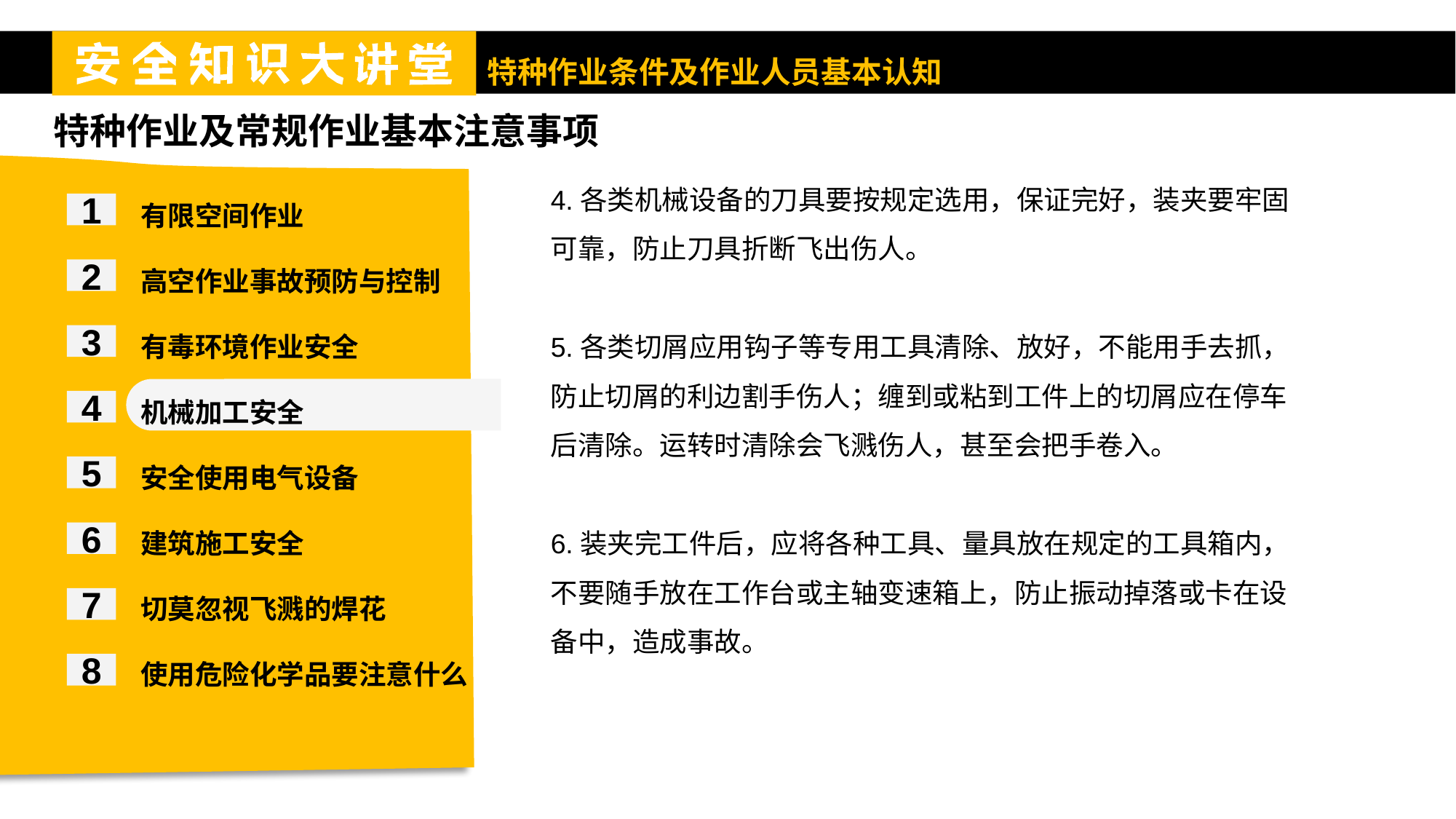

特种作业及常规作业基本注意事项
有限空间作业
高空作业事故预防与控制
有毒环境作业安全
机械加工安全
安全使用电气设备
建筑施工安全
切莫忽视飞溅的焊花
使用危险化学品要注意什么
4.各类机械设备的刀具要按规定选用，保证完好，装夹要牢固可靠，防止刀具折断飞出伤人。

5.各类切屑应用钩子等专用工具清除、放好，不能用手去抓，防止切屑的利边割手伤人；缠到或粘到工件上的切屑应在停车后清除。运转时清除会飞溅伤人，甚至会把手卷入。

6.装夹完工件后，应将各种工具、量具放在规定的工具箱内，不要随手放在工作台或主轴变速箱上，防止振动掉落或卡在设备中，造成事故。
1

2
3
4
5
6
7
8